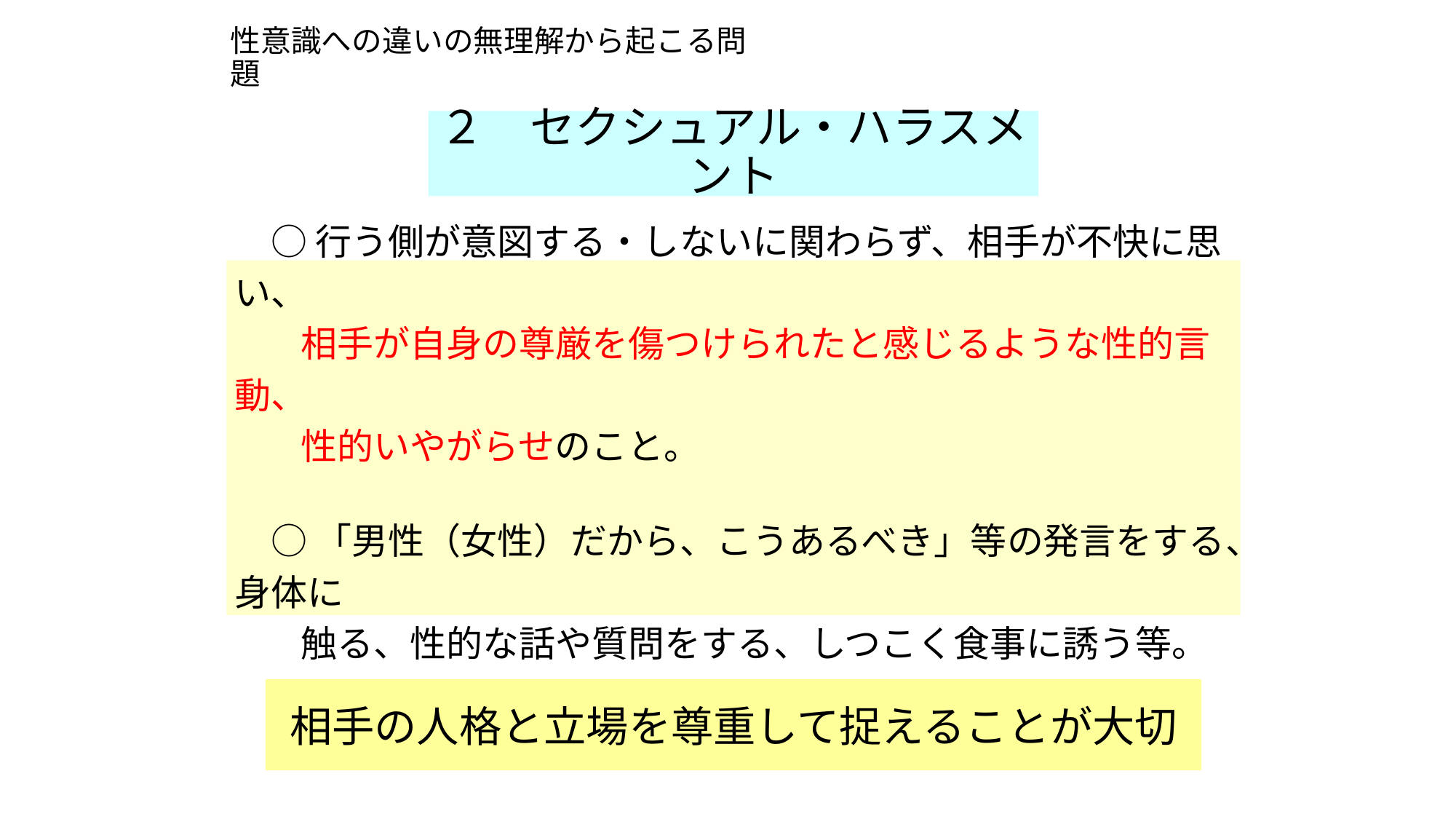

性意識への違いの無理解から起こる問題
２　セクシュアル・ハラスメント
　○ 行う側が意図する・しないに関わらず、相手が不快に思い、
       相手が自身の尊厳を傷つけられたと感じるような性的言動、
       性的いやがらせのこと。

　○ 「男性（女性）だから、こうあるべき」等の発言をする、身体に
       触る、性的な話や質問をする、しつこく食事に誘う等。
相手の人格と立場を尊重して捉えることが大切